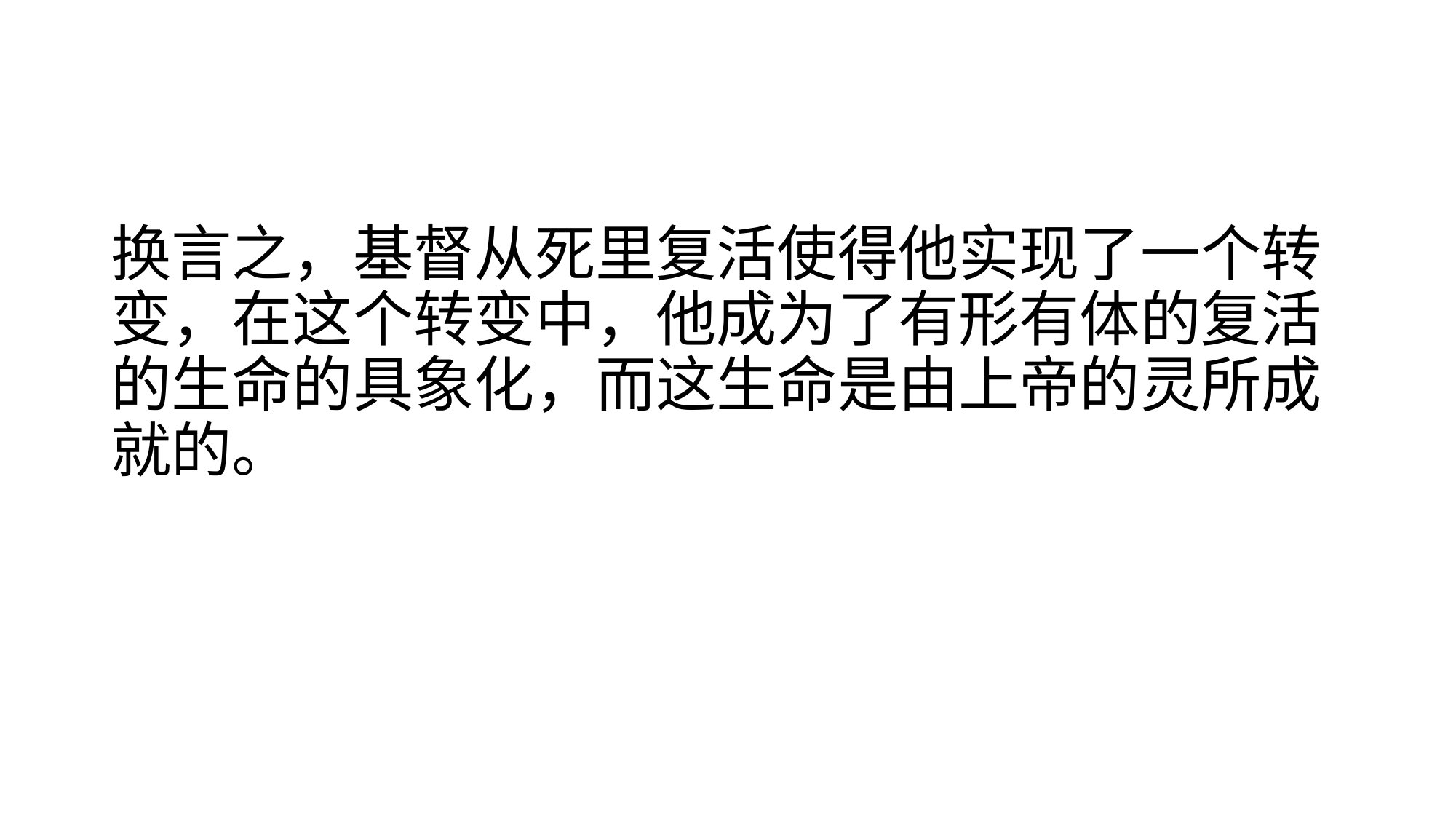

#
换言之，基督从死里复活使得他实现了一个转变，在这个转变中，他成为了有形有体的复活的生命的具象化，而这生命是由上帝的灵所成就的。